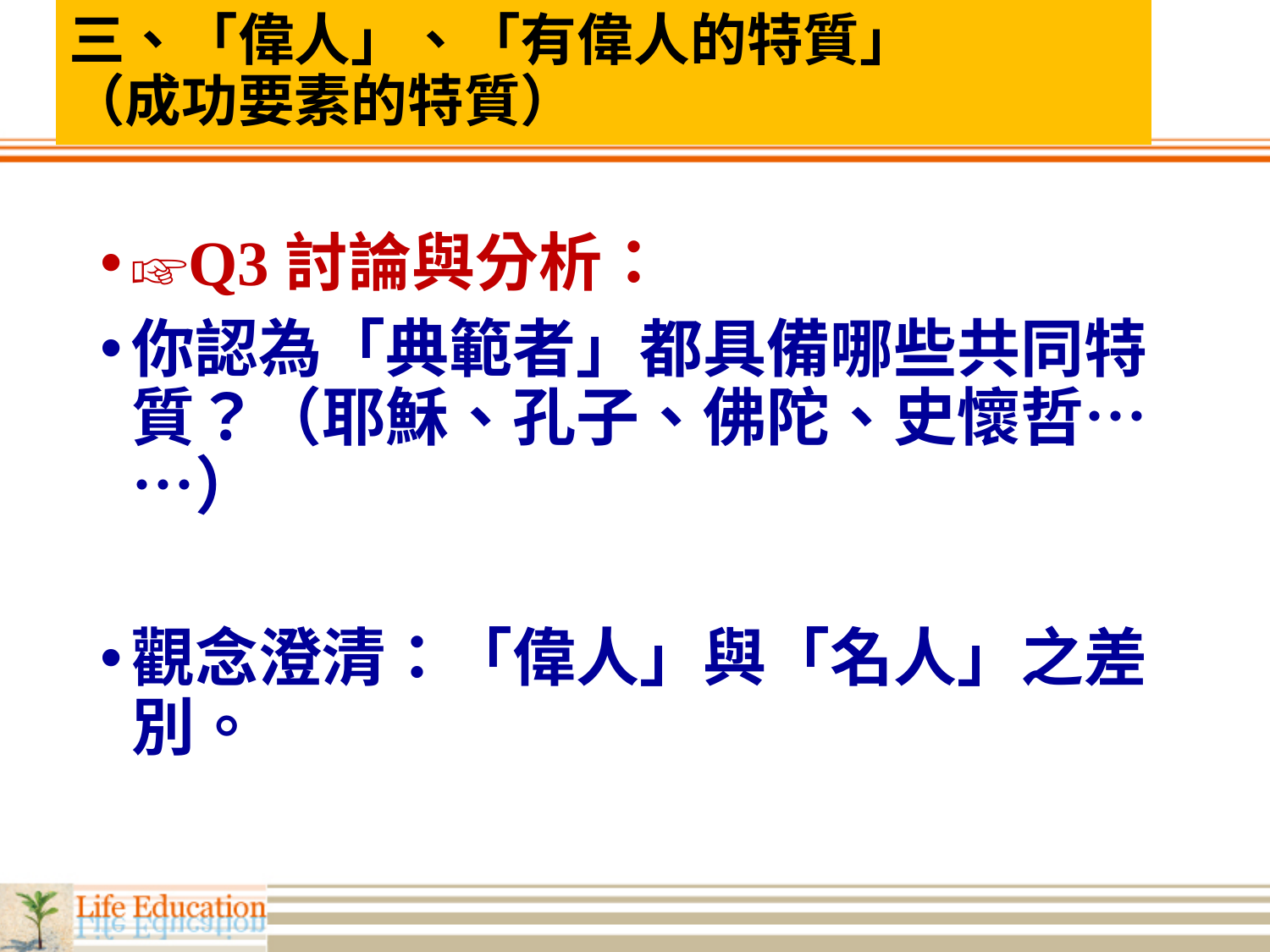

# 三、「偉人」、「有偉人的特質」 （成功要素的特質）
☞Q3討論與分析：
你認為「典範者」都具備哪些共同特質？（耶穌、孔子、佛陀、史懷哲……）

觀念澄清：「偉人」與「名人」之差別。